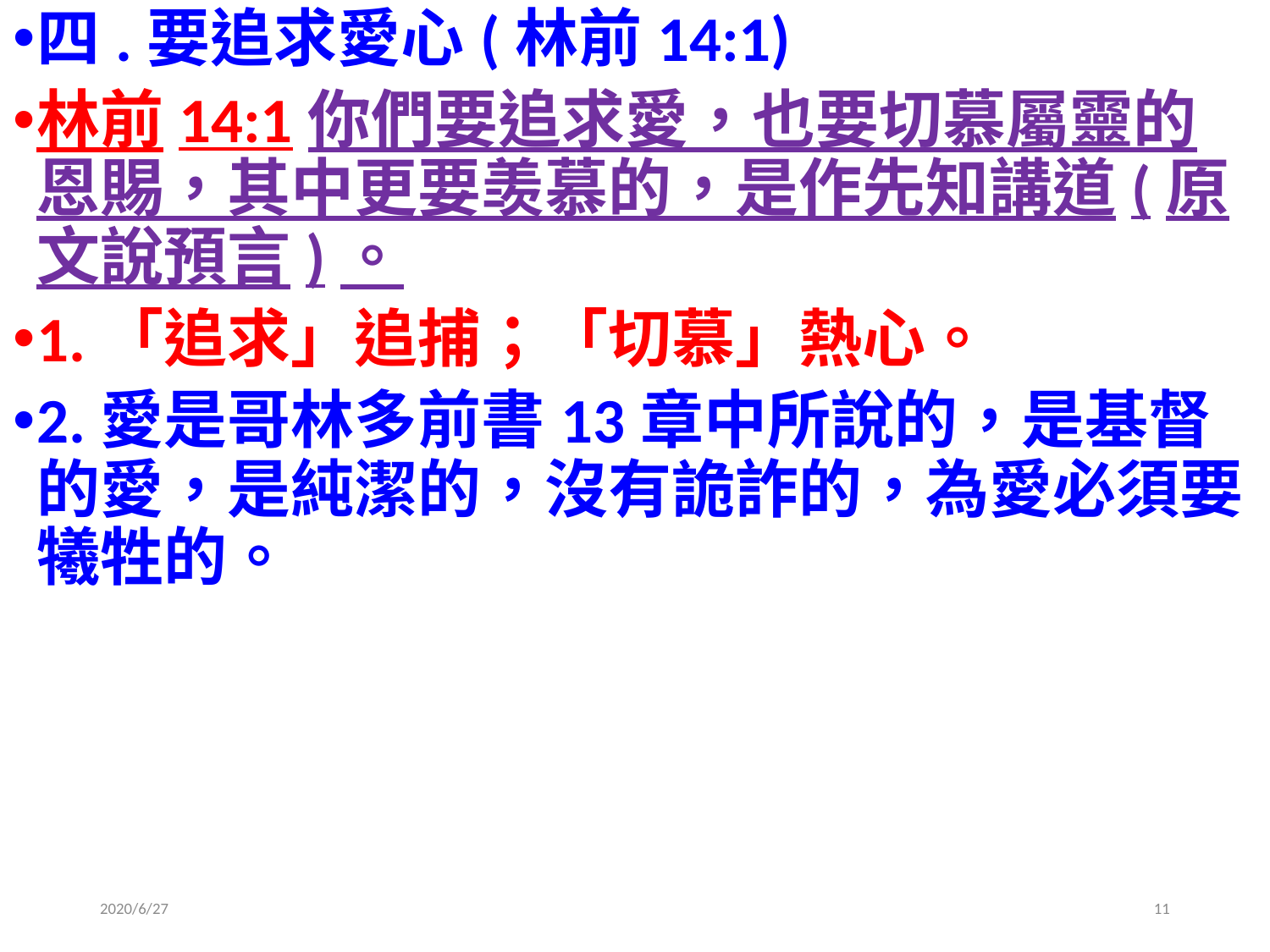

四.要追求愛心(林前14:1)
林前14:1你們要追求愛，也要切慕屬靈的恩賜，其中更要羡慕的，是作先知講道(原文說預言)。
1.「追求」追捕；「切慕」熱心。
2.愛是哥林多前書13章中所說的，是基督的愛，是純潔的，沒有詭詐的，為愛必須要犧牲的。

2020/6/27
11